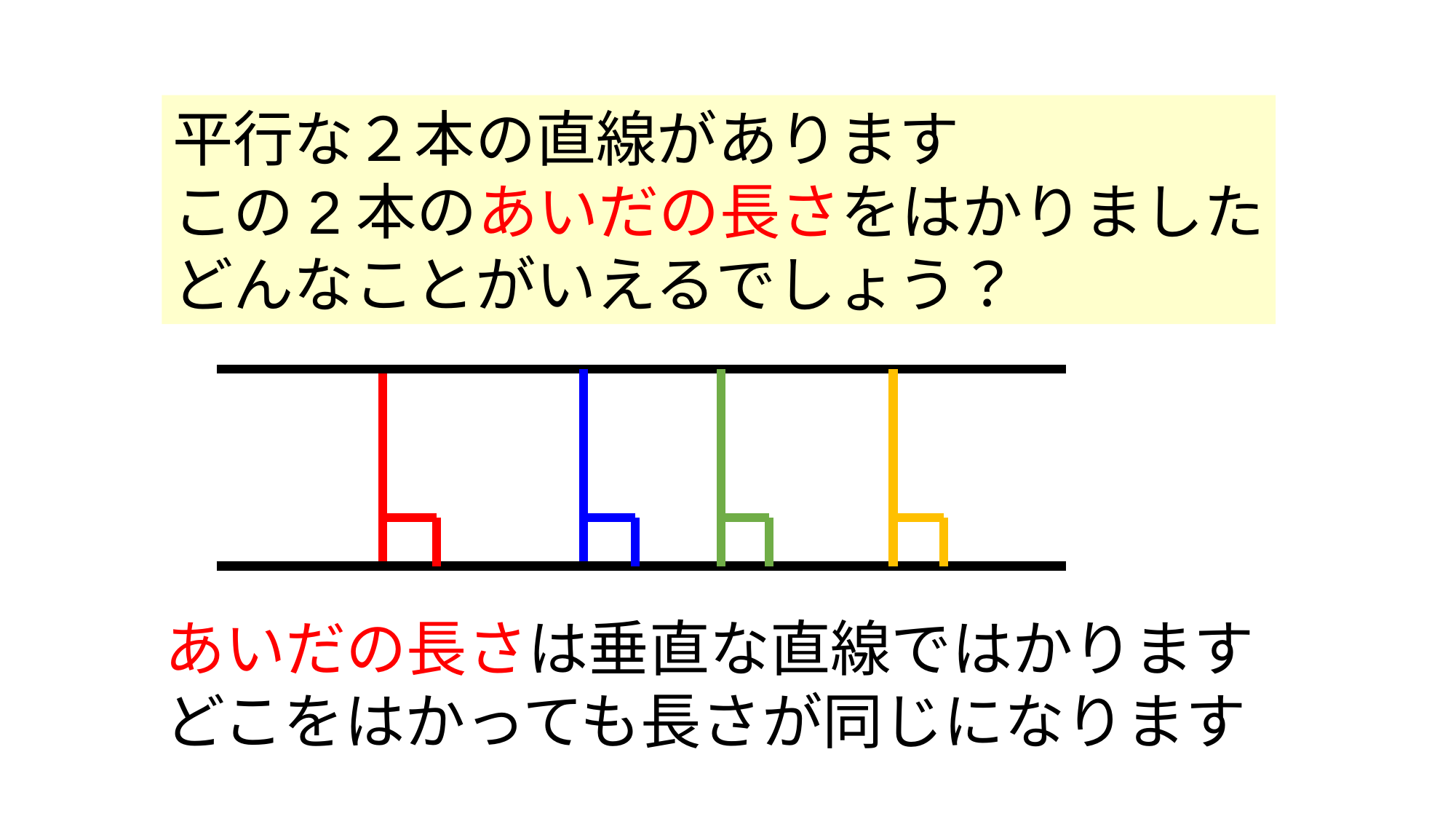

平行な２本の直線があります
この2本のあいだの長さをはかりました
どんなことがいえるでしょう？
あいだの長さは垂直な直線ではかります
どこをはかっても長さが同じになります